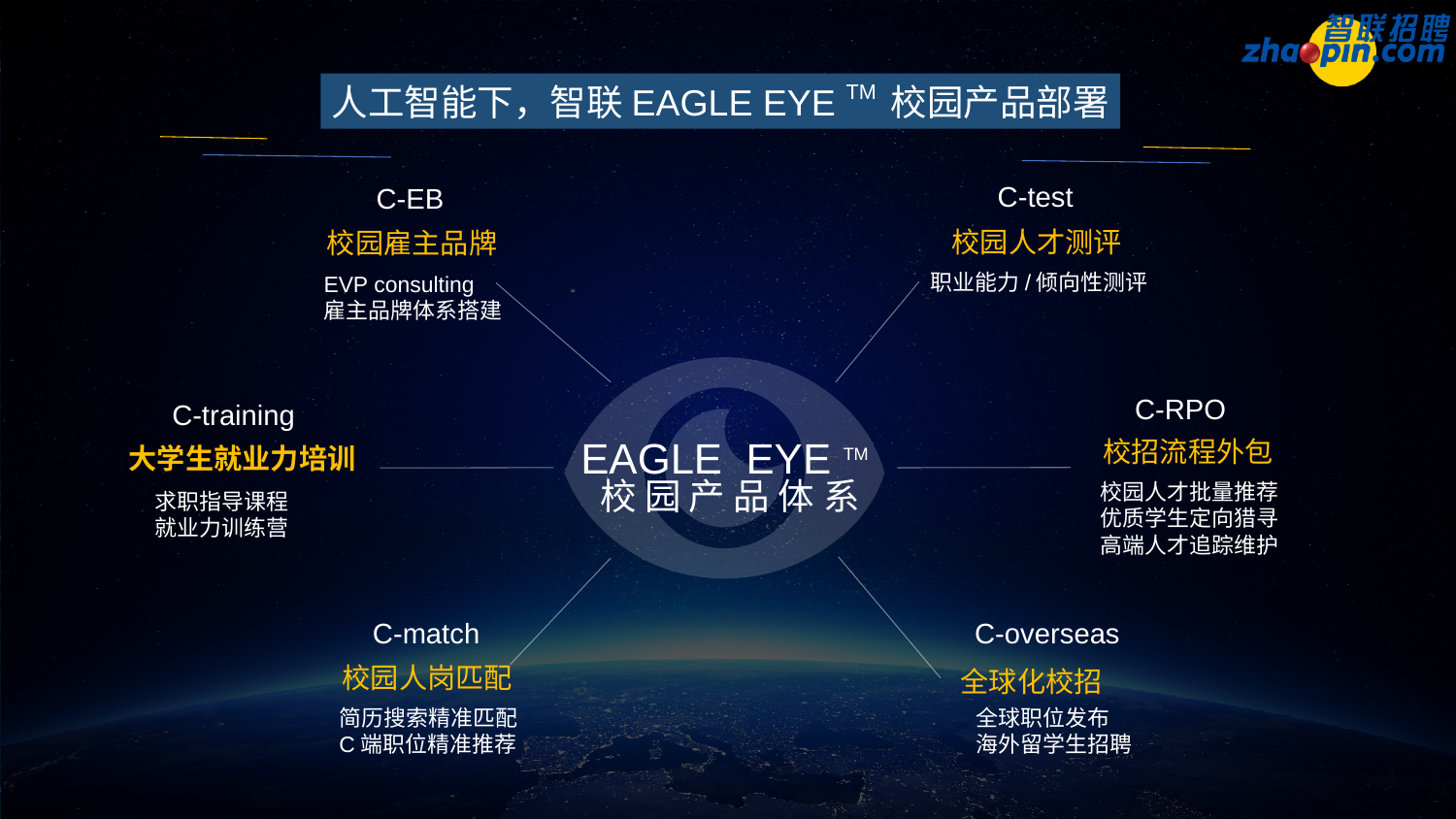

人工智能下，智联EAGLE EYE TM 校园产品部署
C-test
C-EB
校园人才测评
校园雇主品牌
职业能力/倾向性测评
EVP consulting
雇主品牌体系搭建

C-RPO
C-training
EAGLE  EYE TM
校招流程外包
大学生就业力培训
校 园 产 品 体 系
校园人才批量推荐
优质学生定向猎寻
高端人才追踪维护
求职指导课程
就业力训练营
C-overseas
C-match
校园人岗匹配
全球化校招
简历搜索精准匹配
C端职位精准推荐
全球职位发布
海外留学生招聘